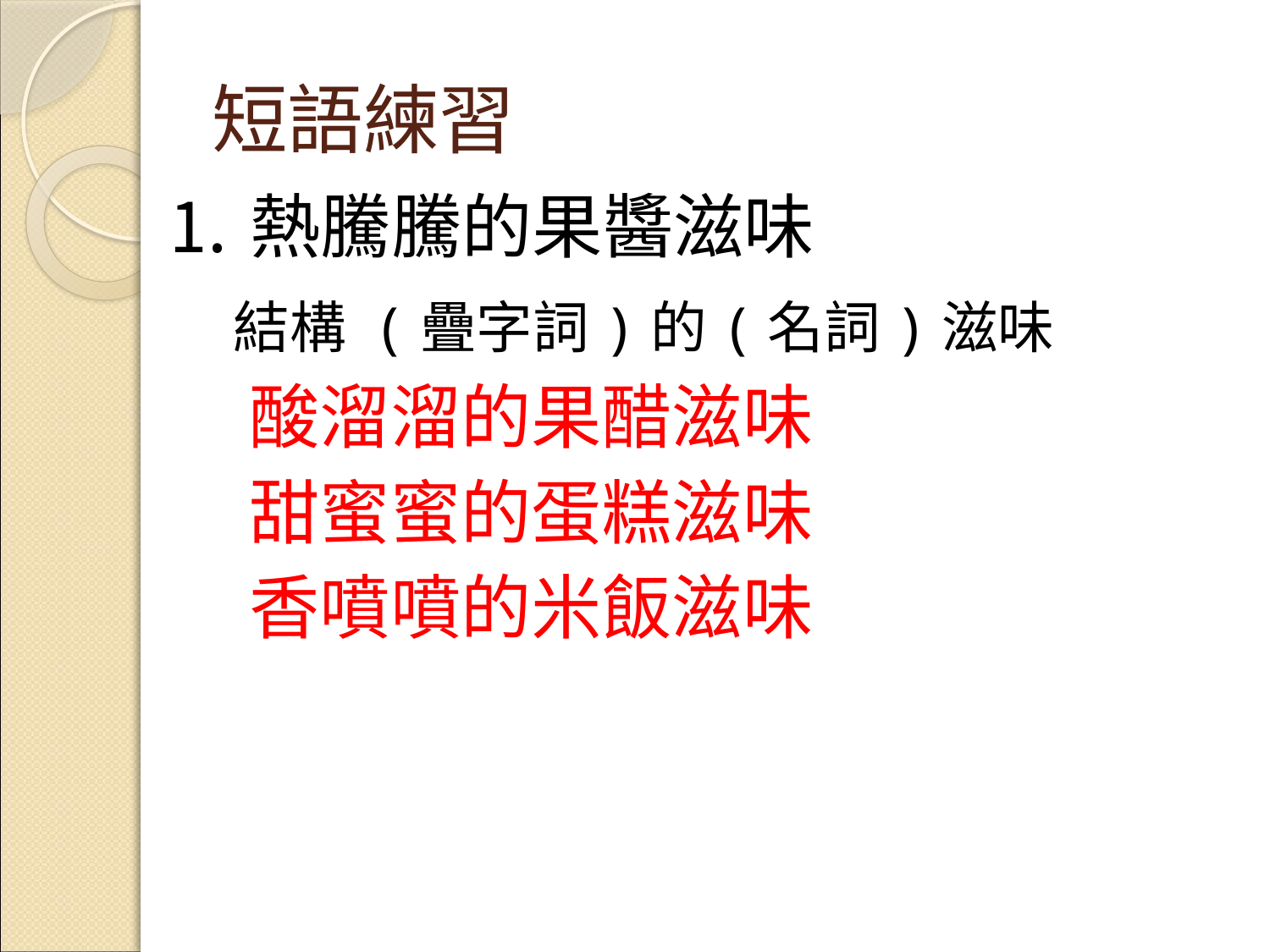

短語練習
⒈熱騰騰的果醬滋味
　結構 (疊字詞)的(名詞)滋味
　 酸溜溜的果醋滋味
　 甜蜜蜜的蛋糕滋味
　 香噴噴的米飯滋味